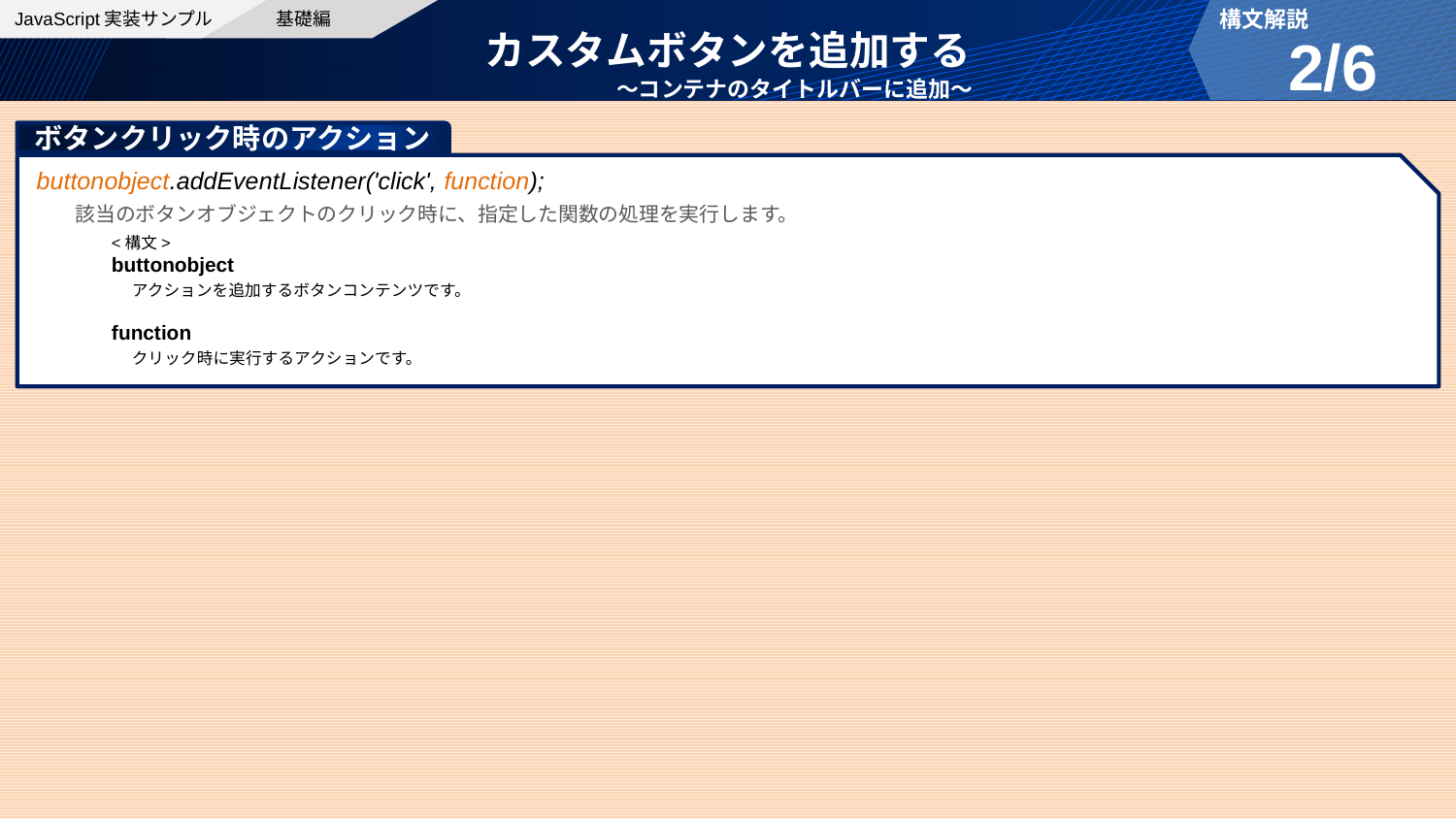

基礎編
構文解説
JavaScript実装サンプル

カスタムボタンを追加する
2/6
～コンテナのタイトルバーに追加～

ボタンクリック時のアクション

buttonobject.addEventListener('click', function);
該当のボタンオブジェクトのクリック時に、指定した関数の処理を実行します。
<構文>
buttonobject
　アクションを追加するボタンコンテンツです。

function
　クリック時に実行するアクションです。
© K.K. Ashisuto
34